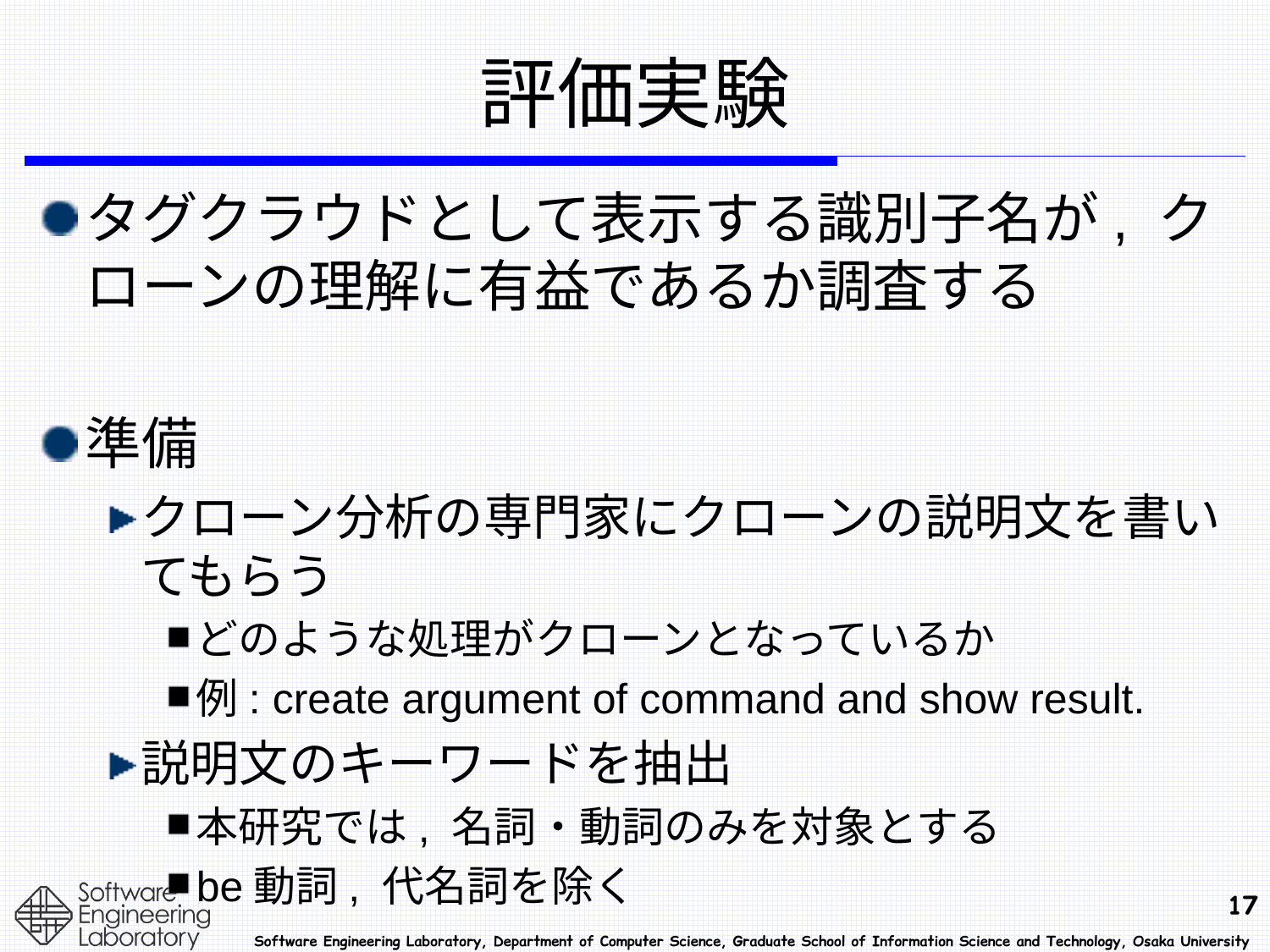

# 評価実験
タグクラウドとして表示する識別子名が, クローンの理解に有益であるか調査する

準備
クローン分析の専門家にクローンの説明文を書いてもらう
どのような処理がクローンとなっているか
例: create argument of command and show result.
説明文のキーワードを抽出
本研究では, 名詞・動詞のみを対象とする
be動詞, 代名詞を除く